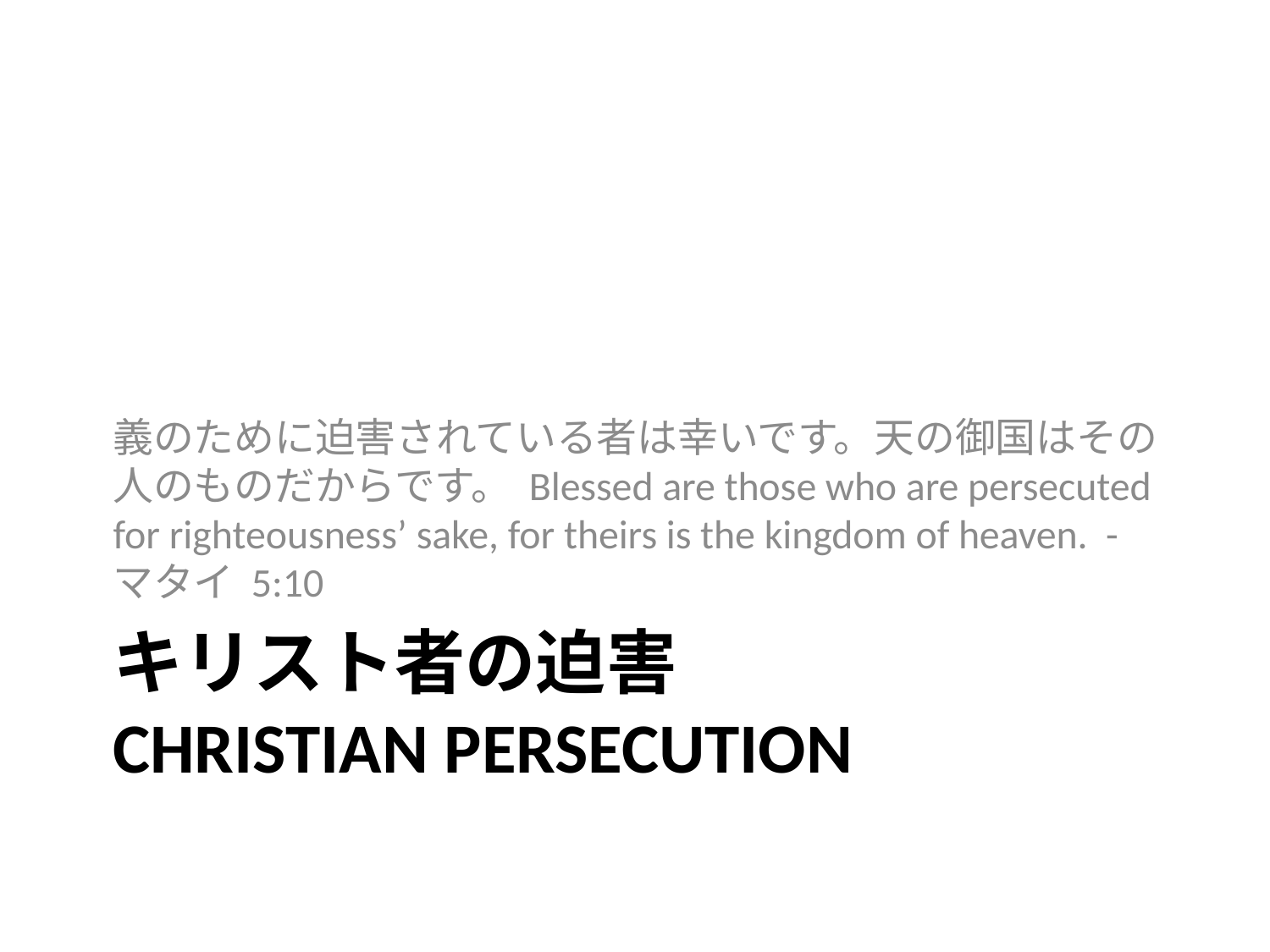

義のために迫害されている者は幸いです。天の御国はその人のものだからです。 Blessed are those who are persecuted for righteousness’ sake, for theirs is the kingdom of heaven.  - マタイ 5:10
# キリスト者の迫害 Christian Persecution